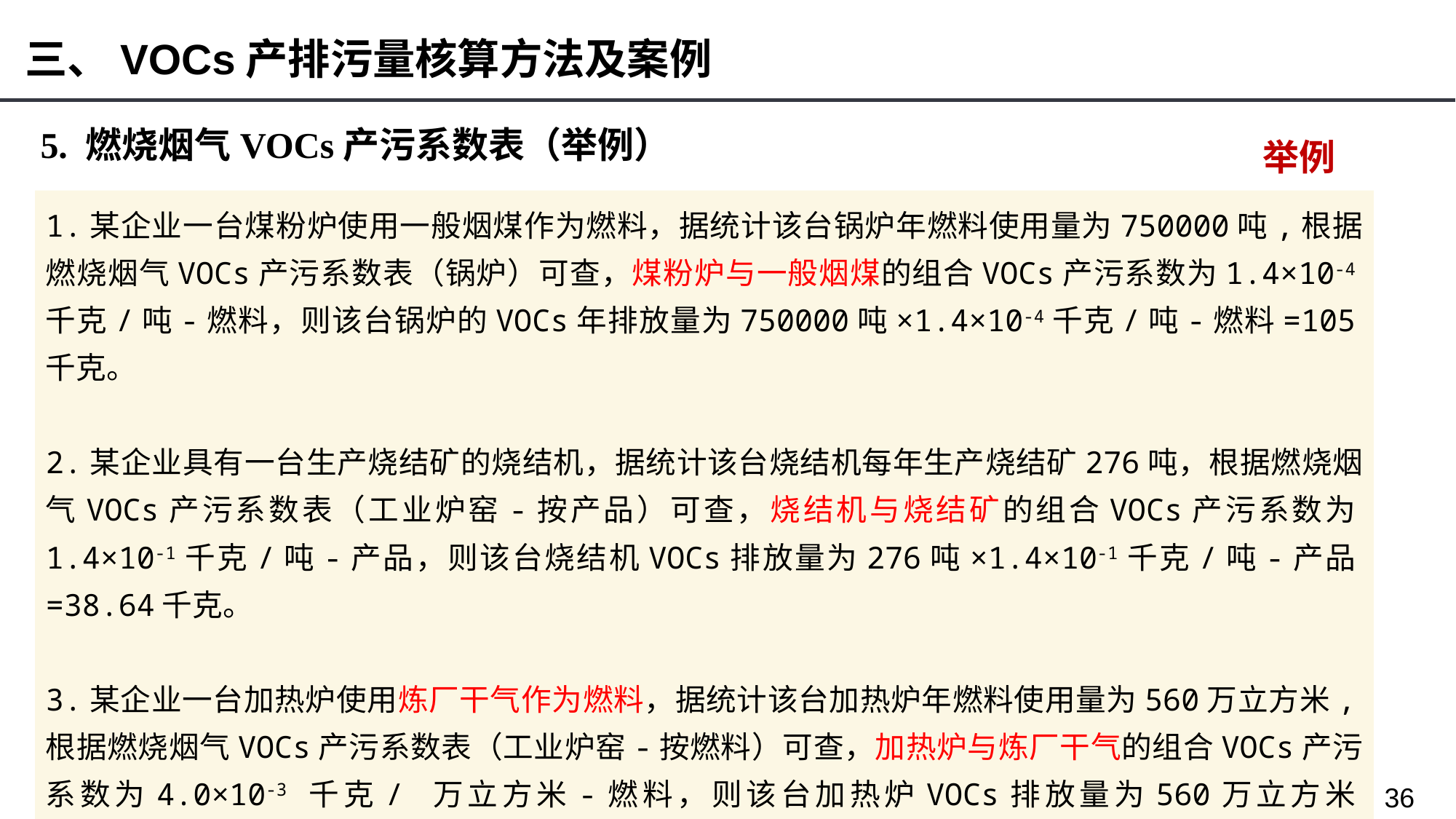

三、VOCs产排污量核算方法及案例

5. 燃烧烟气VOCs产污系数表（举例）
举例
1.某企业一台煤粉炉使用一般烟煤作为燃料，据统计该台锅炉年燃料使用量为750000吨,根据燃烧烟气VOCs产污系数表（锅炉）可查，煤粉炉与一般烟煤的组合VOCs产污系数为1.4×10-4千克/吨-燃料，则该台锅炉的VOCs年排放量为750000吨×1.4×10-4千克/吨-燃料=105千克。
2.某企业具有一台生产烧结矿的烧结机，据统计该台烧结机每年生产烧结矿276吨，根据燃烧烟气VOCs产污系数表（工业炉窑-按产品）可查，烧结机与烧结矿的组合VOCs产污系数为1.4×10-1千克/吨-产品，则该台烧结机VOCs排放量为276吨×1.4×10-1千克/吨-产品=38.64千克。
3.某企业一台加热炉使用炼厂干气作为燃料，据统计该台加热炉年燃料使用量为560万立方米,根据燃烧烟气VOCs产污系数表（工业炉窑-按燃料）可查，加热炉与炼厂干气的组合VOCs产污系数为4.0×10-3 千克/ 万立方米-燃料，则该台加热炉VOCs排放量为560万立方米×4.0×10-3千克/ 万立方米-燃料=2.24千克。
36